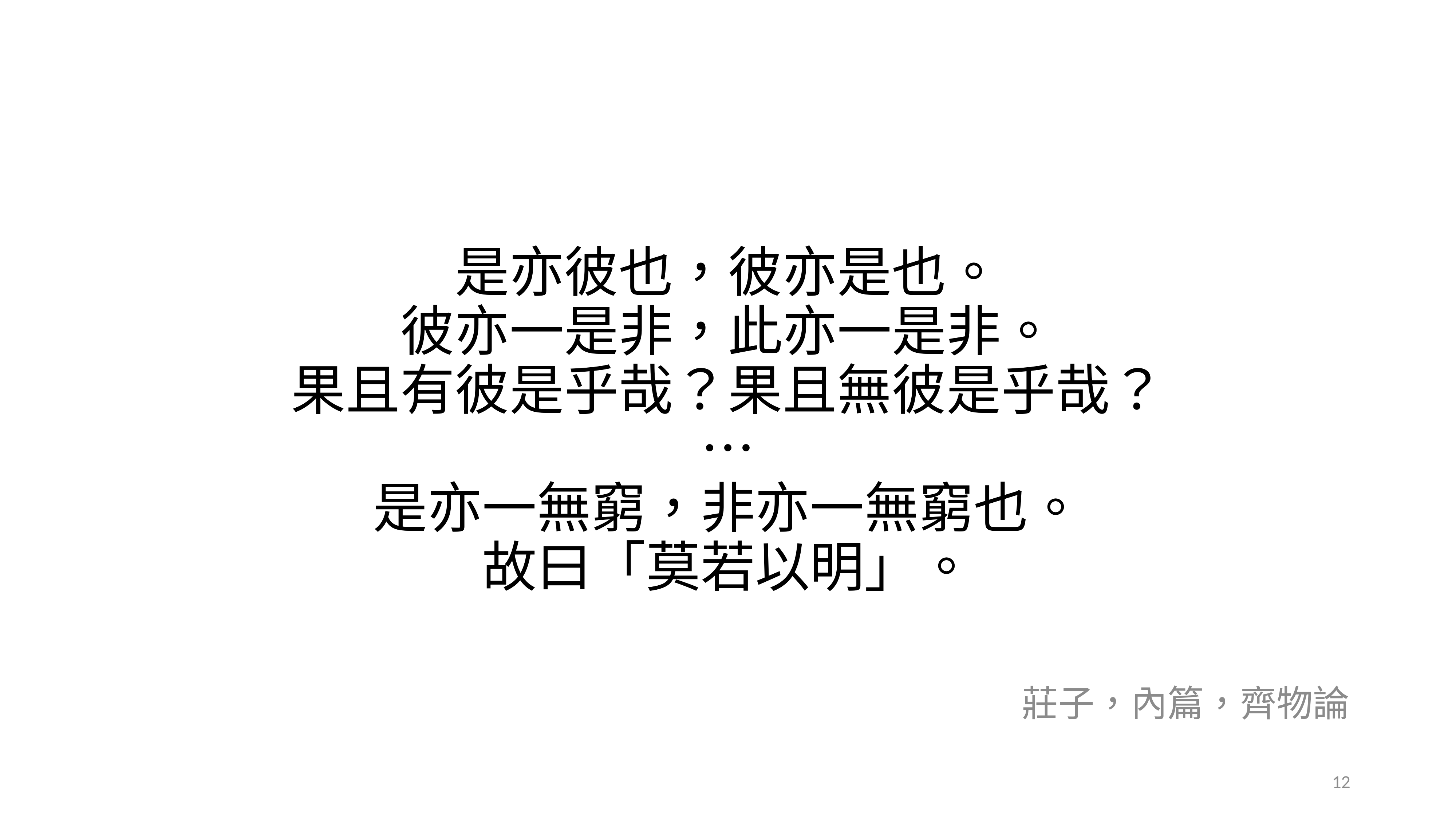

# 是亦彼也，彼亦是也。 彼亦一是非，此亦一是非。 果且有彼是乎哉？果且無彼是乎哉？ … 是亦一無窮，非亦一無窮也。 故曰「莫若以明」。
莊子，內篇，齊物論
12